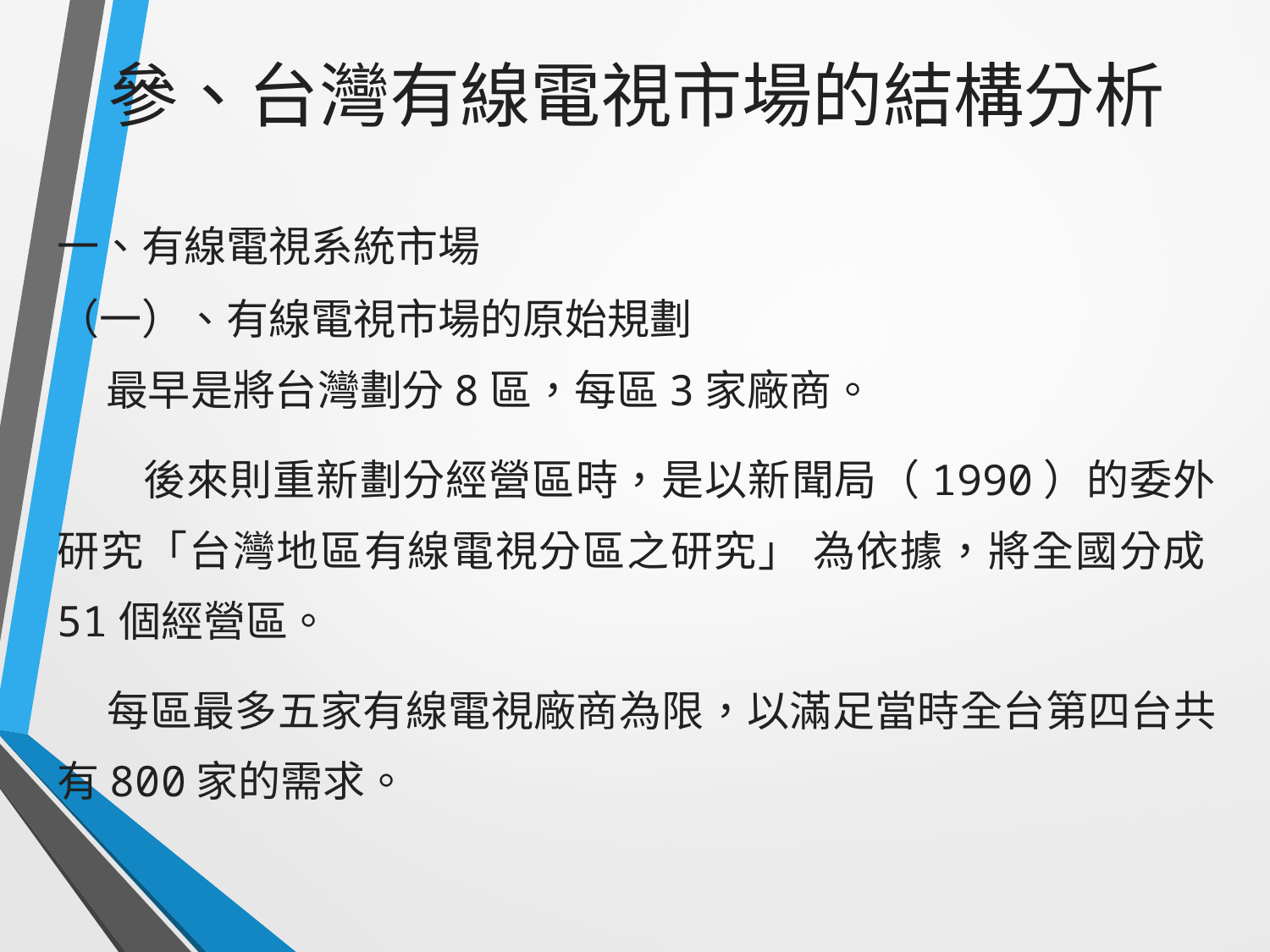

# 參、台灣有線電視市場的結構分析
一、有線電視系統市場
（一）、有線電視市場的原始規劃
    最早是將台灣劃分8區，每區3家廠商。
　　後來則重新劃分經營區時，是以新聞局（1990）的委外研究「台灣地區有線電視分區之研究」 為依據，將全國分成51個經營區。
    每區最多五家有線電視廠商為限，以滿足當時全台第四台共有800家的需求。